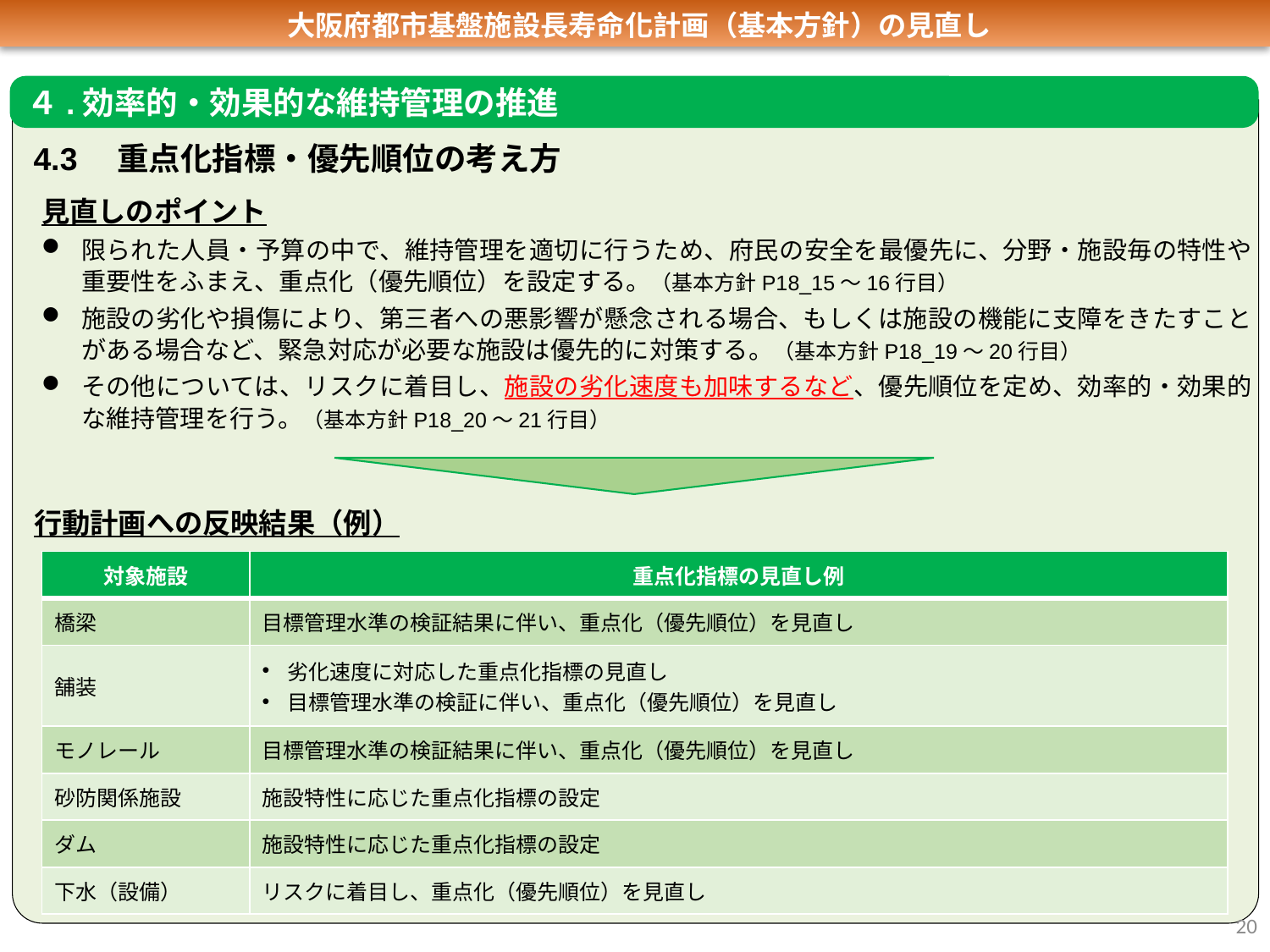

大阪府都市基盤施設長寿命化計画（基本方針）の見直し
４.効率的・効果的な維持管理の推進

4.3　重点化指標・優先順位の考え方
見直しのポイント
限られた人員・予算の中で、維持管理を適切に行うため、府民の安全を最優先に、分野・施設毎の特性や重要性をふまえ、重点化（優先順位）を設定する。（基本方針P18_15～16行目）
施設の劣化や損傷により、第三者への悪影響が懸念される場合、もしくは施設の機能に支障をきたすことがある場合など、緊急対応が必要な施設は優先的に対策する。（基本方針P18_19～20行目）
その他については、リスクに着目し、施設の劣化速度も加味するなど、優先順位を定め、効率的・効果的な維持管理を行う。（基本方針P18_20～21行目）

行動計画への反映結果（例）
| 対象施設 | 重点化指標の見直し例 |
| --- | --- |
| 橋梁 | 目標管理水準の検証結果に伴い、重点化（優先順位）を見直し |
| 舗装 | 劣化速度に対応した重点化指標の見直し 目標管理水準の検証に伴い、重点化（優先順位）を見直し |
| モノレール | 目標管理水準の検証結果に伴い、重点化（優先順位）を見直し |
| 砂防関係施設 | 施設特性に応じた重点化指標の設定 |
| ダム | 施設特性に応じた重点化指標の設定 |
| 下水（設備） | リスクに着目し、重点化（優先順位）を見直し |
20